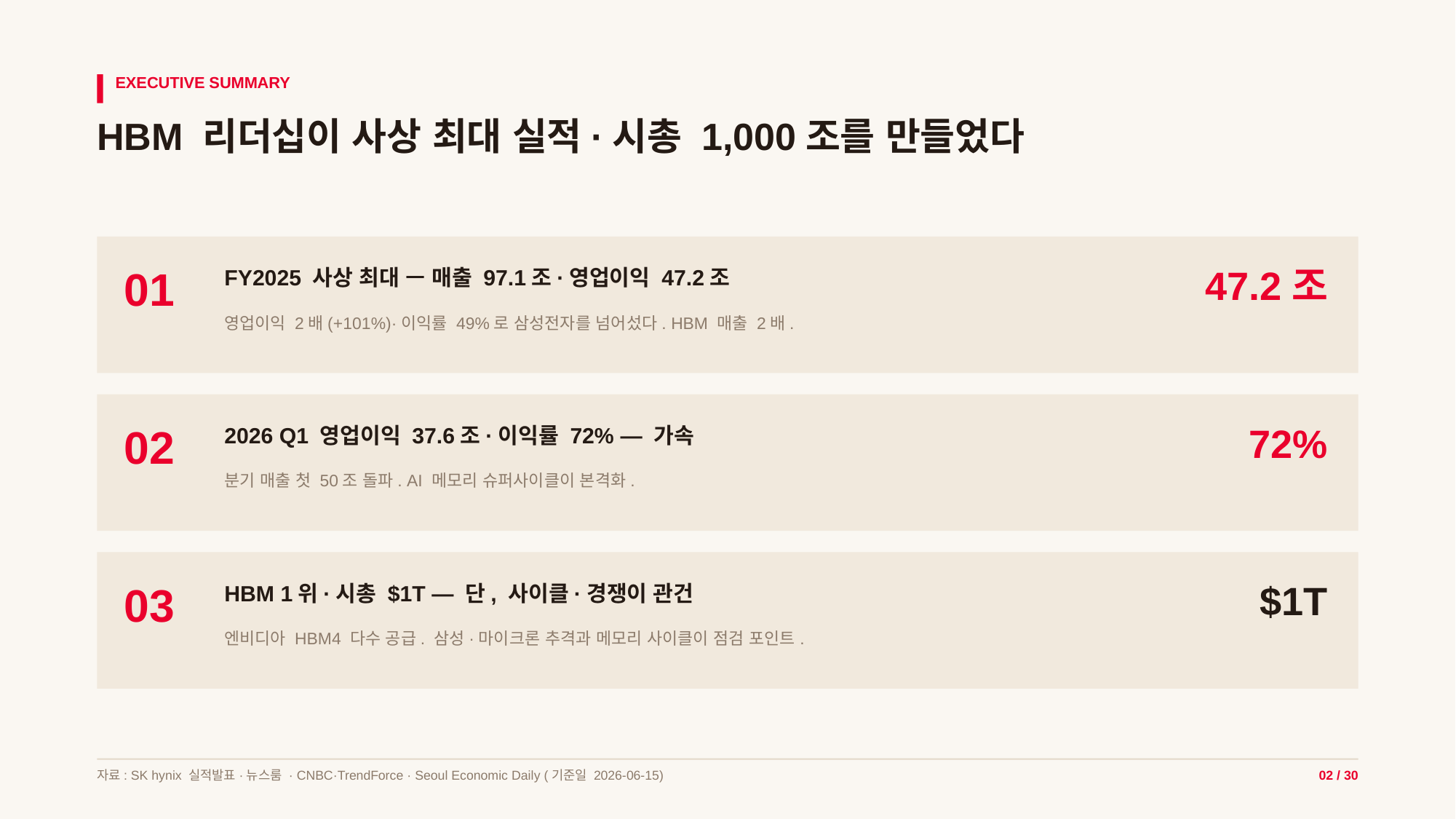

EXECUTIVE SUMMARY

HBM 리더십이 사상 최대 실적·시총 1,000조를 만들었다

01
47.2조
FY2025 사상 최대 — 매출 97.1조·영업이익 47.2조
영업이익 2배(+101%)·이익률 49%로 삼성전자를 넘어섰다. HBM 매출 2배.

02
72%
2026 Q1 영업이익 37.6조·이익률 72% — 가속
분기 매출 첫 50조 돌파. AI 메모리 슈퍼사이클이 본격화.

03
$1T
HBM 1위·시총 $1T — 단, 사이클·경쟁이 관건
엔비디아 HBM4 다수 공급. 삼성·마이크론 추격과 메모리 사이클이 점검 포인트.

자료: SK hynix 실적발표·뉴스룸 · CNBC·TrendForce · Seoul Economic Daily (기준일 2026-06-15)
02 / 30